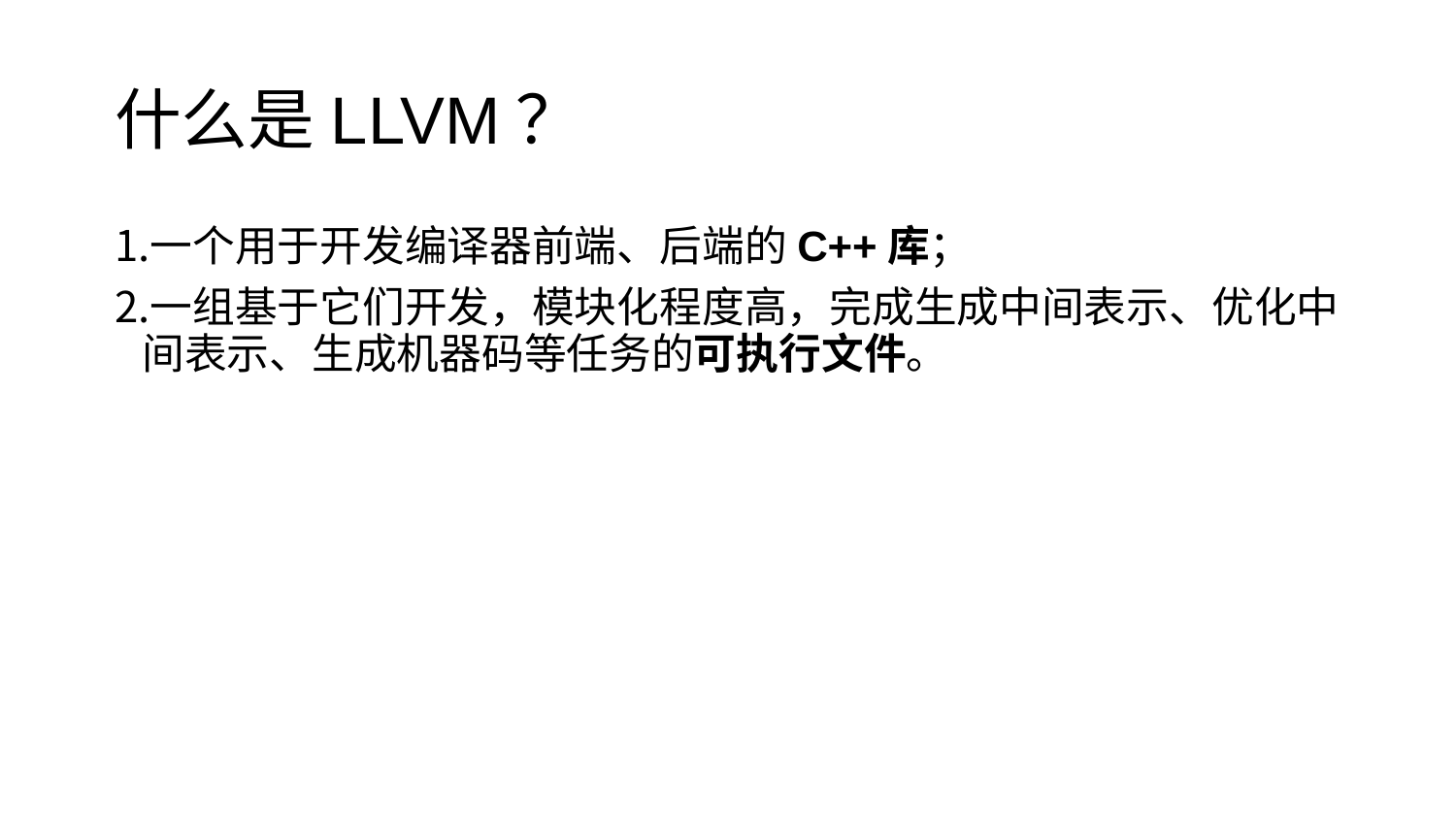

# 什么是LLVM？
一个用于开发编译器前端、后端的C++库；
一组基于它们开发，模块化程度高，完成生成中间表示、优化中间表示、生成机器码等任务的可执行文件。